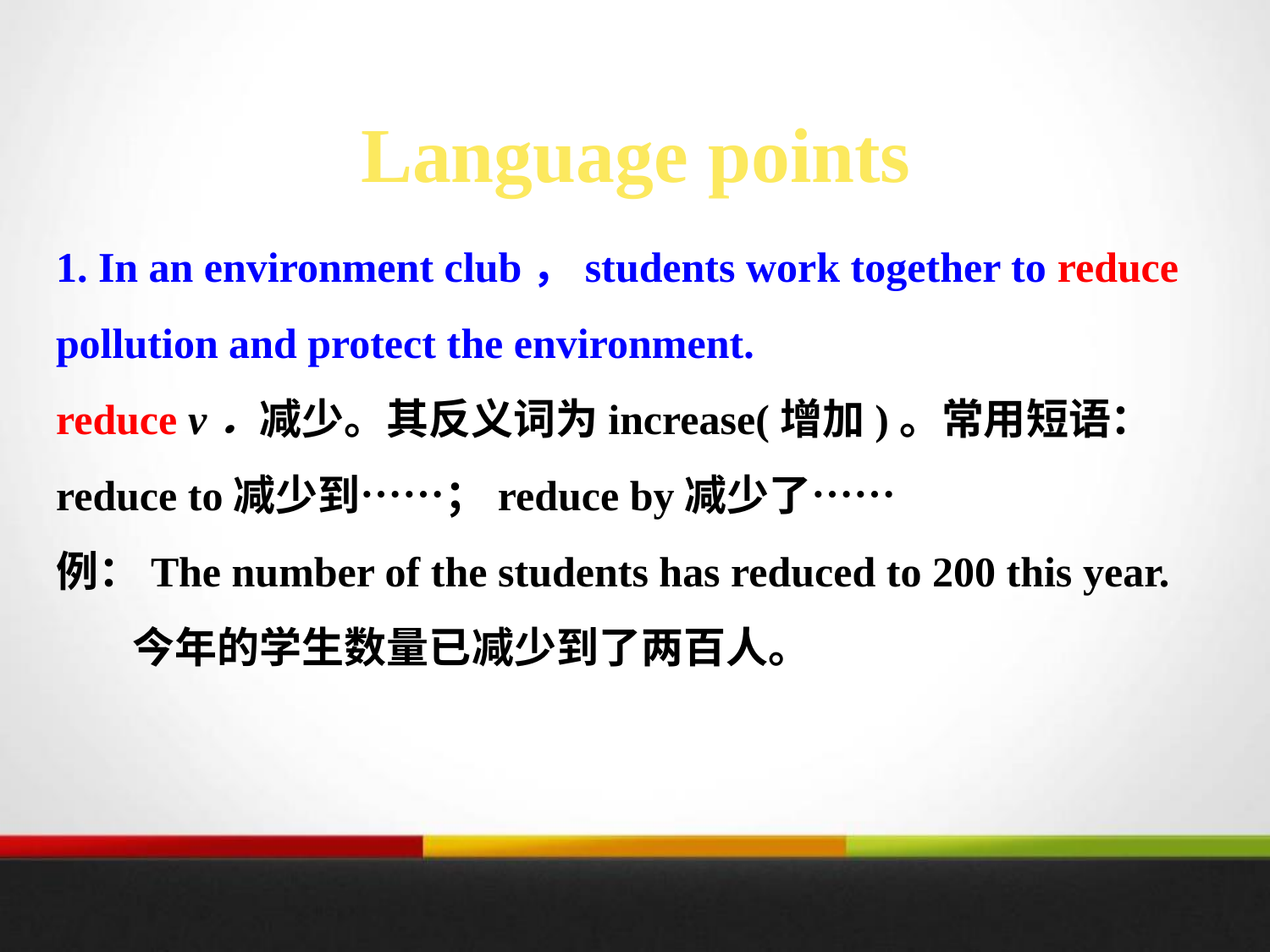

Language points
1. In an environment club，students work together to reduce pollution and protect the environment.
reduce v．减少。其反义词为increase(增加)。常用短语：reduce to减少到……；reduce by减少了……
例：The number of the students has reduced to 200 this year.
       今年的学生数量已减少到了两百人。